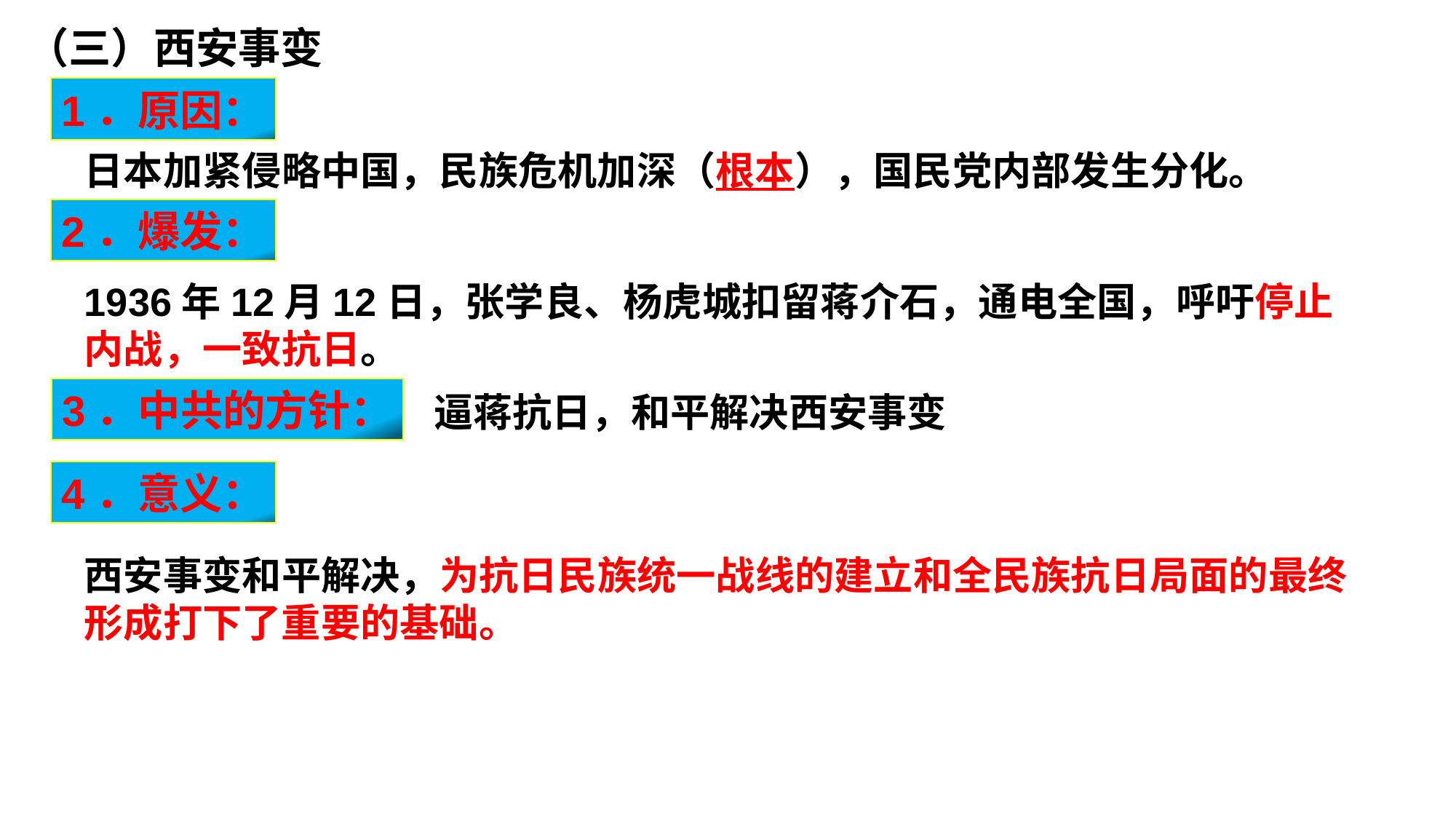

（三）西安事变
1．原因：
日本加紧侵略中国，民族危机加深（根本），国民党内部发生分化。
2．爆发：
1936年12月12日，张学良、杨虎城扣留蒋介石，通电全国，呼吁停止内战，一致抗日。
3．中共的方针：
逼蒋抗日，和平解决西安事变
4．意义：
西安事变和平解决，为抗日民族统一战线的建立和全民族抗日局面的最终形成打下了重要的基础。